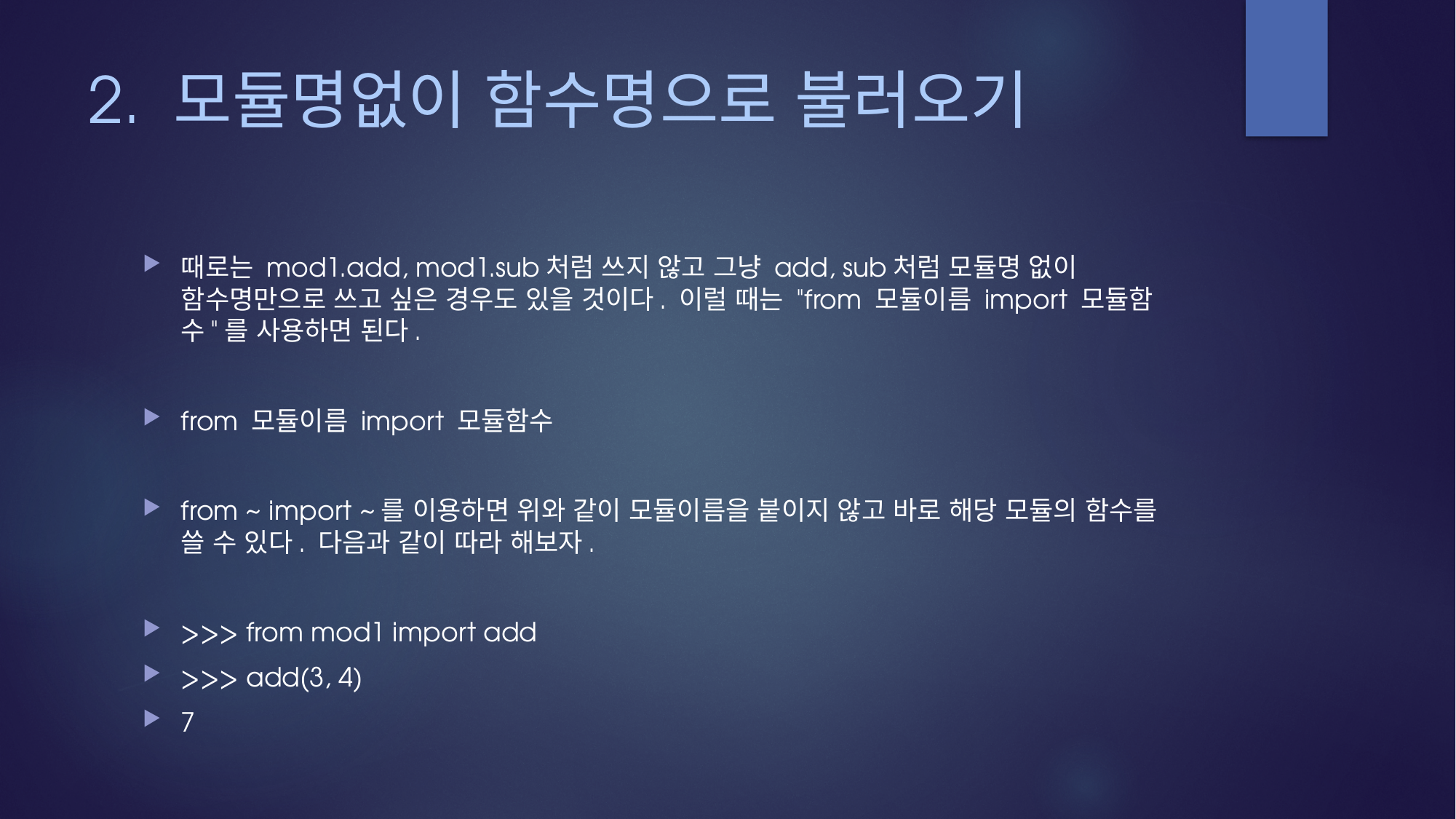

# 2. 모듈명없이 함수명으로 불러오기
때로는 mod1.add, mod1.sub처럼 쓰지 않고 그냥 add, sub처럼 모듈명 없이 함수명만으로 쓰고 싶은 경우도 있을 것이다. 이럴 때는 "from 모듈이름 import 모듈함수"를 사용하면 된다.

from 모듈이름 import 모듈함수

from ~ import ~를 이용하면 위와 같이 모듈이름을 붙이지 않고 바로 해당 모듈의 함수를 쓸 수 있다. 다음과 같이 따라 해보자.

>>> from mod1 import add
>>> add(3, 4)
7